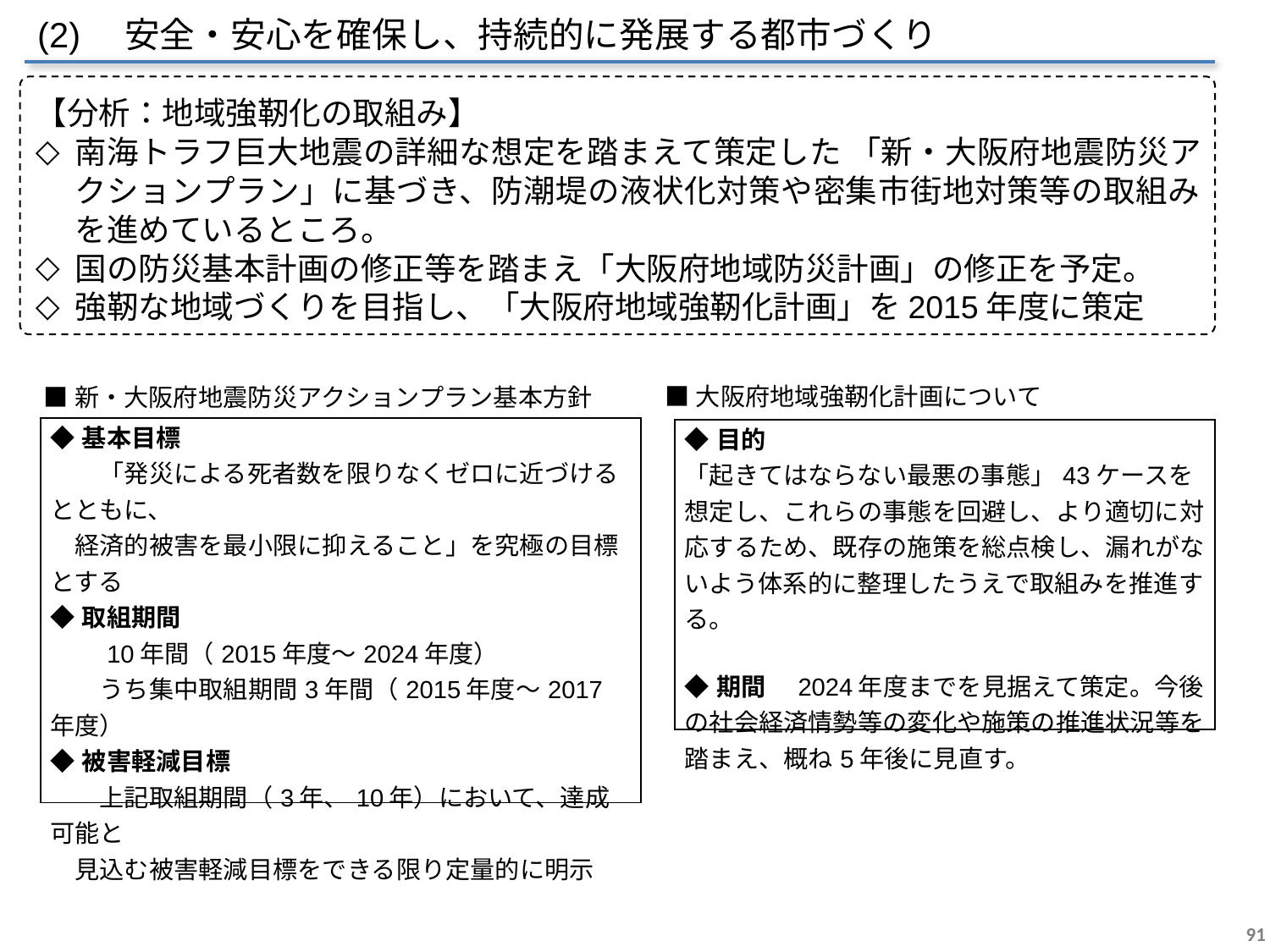

(2)　安全・安心を確保し、持続的に発展する都市づくり
【分析：地域強靭化の取組み】
南海トラフ巨大地震の詳細な想定を踏まえて策定した 「新・大阪府地震防災アクションプラン」に基づき、防潮堤の液状化対策や密集市街地対策等の取組みを進めているところ。
国の防災基本計画の修正等を踏まえ「大阪府地域防災計画」の修正を予定。
強靭な地域づくりを目指し、「大阪府地域強靭化計画」を2015年度に策定
■大阪府地域強靭化計画について
■新・大阪府地震防災アクションプラン基本方針
| ◆基本目標 　　「発災による死者数を限りなくゼロに近づけるとともに、 　経済的被害を最小限に抑えること」を究極の目標とする ◆取組期間 　　10年間（2015年度～2024年度） 　　うち集中取組期間3年間（2015年度～2017年度） ◆被害軽減目標 　　上記取組期間（3年、10年）において、達成可能と 　見込む被害軽減目標をできる限り定量的に明示 |
| --- |
| ◆目的 「起きてはならない最悪の事態」43ケースを想定し、これらの事態を回避し、より適切に対応するため、既存の施策を総点検し、漏れがないよう体系的に整理したうえで取組みを推進する。 ◆期間　2024年度までを見据えて策定。今後の社会経済情勢等の変化や施策の推進状況等を踏まえ、概ね5年後に見直す。 |
| --- |
91